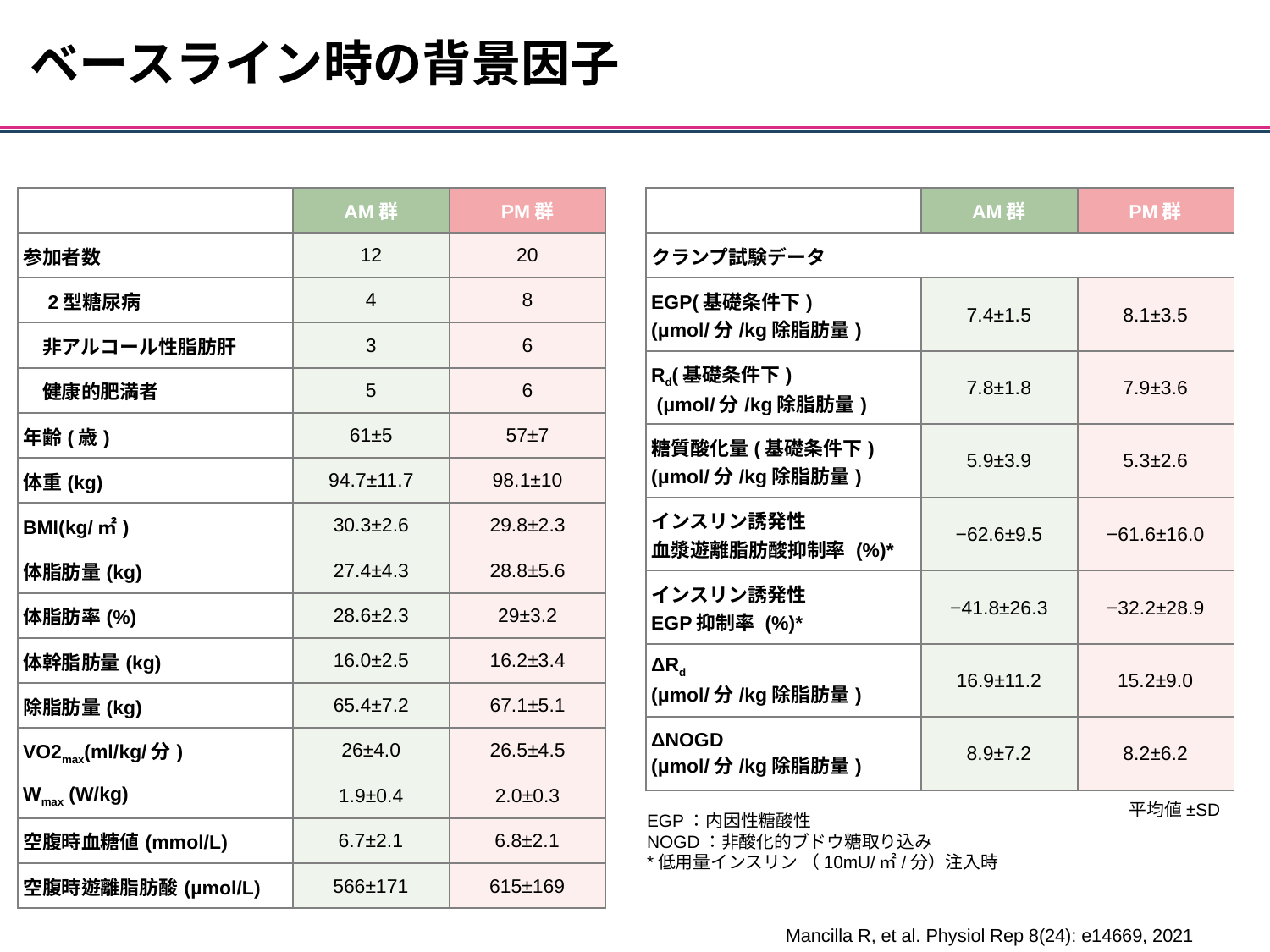

ベースライン時の背景因子
|  | AM群 | PM群 |
| --- | --- | --- |
| 参加者数 | 12 | 20 |
| 2型糖尿病 | 4 | 8 |
| 非アルコール性脂肪肝 | 3 | 6 |
| 健康的肥満者 | 5 | 6 |
| 年齢(歳) | 61±5 | 57±7 |
| 体重(kg) | 94.7±11.7 | 98.1±10 |
| BMI(kg/㎡) | 30.3±2.6 | 29.8±2.3 |
| 体脂肪量(kg) | 27.4±4.3 | 28.8±5.6 |
| 体脂肪率(%) | 28.6±2.3 | 29±3.2 |
| 体幹脂肪量(kg) | 16.0±2.5 | 16.2±3.4 |
| 除脂肪量(kg) | 65.4±7.2 | 67.1±5.1 |
| VO2max(ml/kg/分) | 26±4.0 | 26.5±4.5 |
| Wmax (W/kg) | 1.9±0.4 | 2.0±0.3 |
| 空腹時血糖値(mmol/L) | 6.7±2.1 | 6.8±2.1 |
| 空腹時遊離脂肪酸(µmol/L) | 566±171 | 615±169 |
|  | AM群 | PM群 |
| --- | --- | --- |
| クランプ試験データ |  |  |
| EGP(基礎条件下) (μmol/分/kg除脂肪量) | 7.4±1.5 | 8.1±3.5 |
| Rd(基礎条件下) (μmol/分/kg除脂肪量) | 7.8±1.8 | 7.9±3.6 |
| 糖質酸化量(基礎条件下) (μmol/分/kg除脂肪量) | 5.9±3.9 | 5.3±2.6 |
| インスリン誘発性 血漿遊離脂肪酸抑制率 (%)\* | −62.6±9.5 | −61.6±16.0 |
| インスリン誘発性 EGP抑制率 (%)\* | −41.8±26.3 | −32.2±28.9 |
| ΔRd (μmol/分/kg除脂肪量) | 16.9±11.2 | 15.2±9.0 |
| ΔNOGD (μmol/分/kg除脂肪量) | 8.9±7.2 | 8.2±6.2 |
平均値±SD
EGP：内因性糖酸性
NOGD：非酸化的ブドウ糖取り込み
*低用量インスリン （10mU/㎡/分）注入時
Mancilla R, et al. Physiol Rep 8(24): e14669, 2021